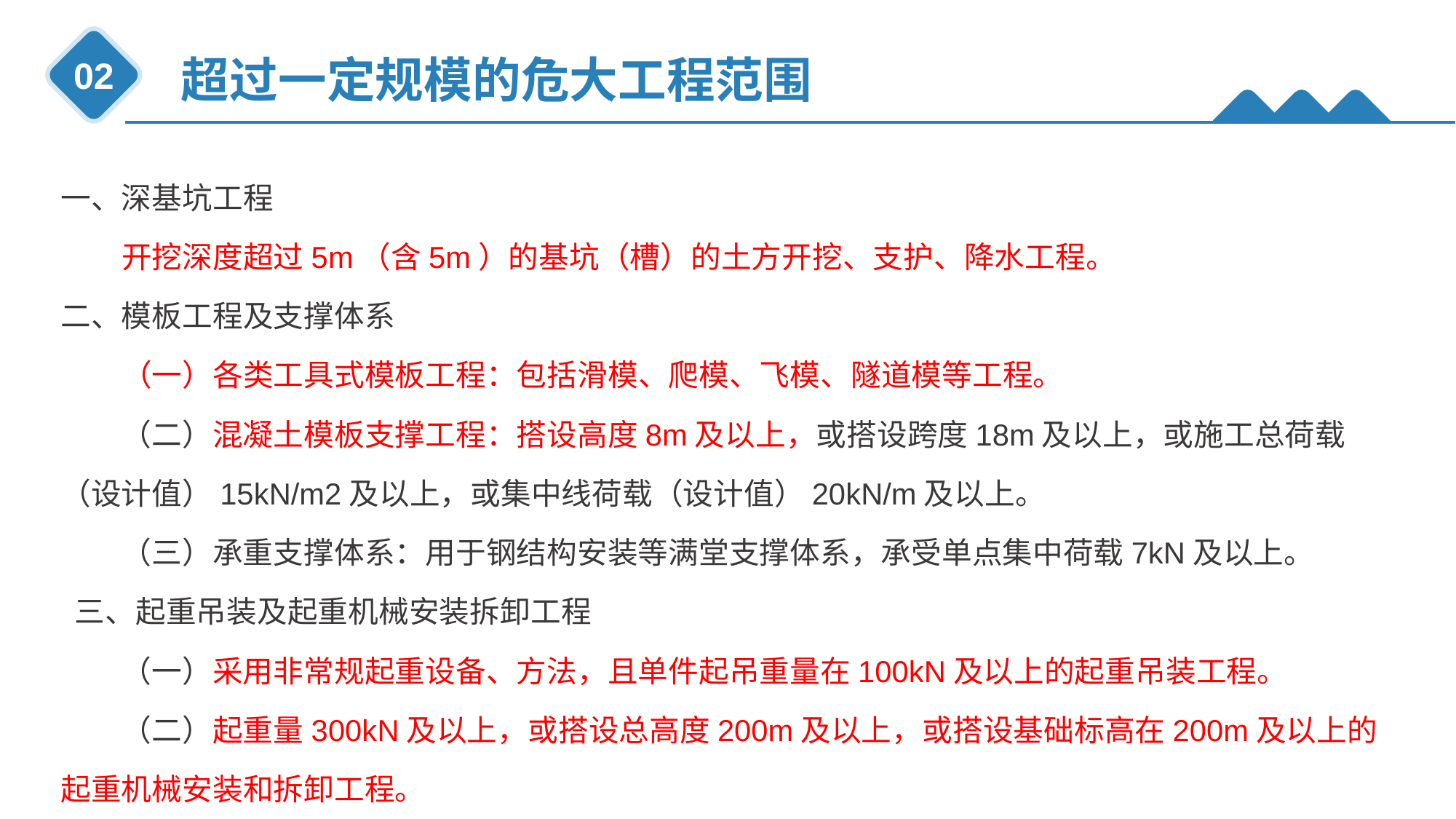

超过一定规模的危大工程范围
02

一、深基坑工程
　　开挖深度超过5m（含5m）的基坑（槽）的土方开挖、支护、降水工程。
二、模板工程及支撑体系
　　（一）各类工具式模板工程：包括滑模、爬模、飞模、隧道模等工程。
　　（二）混凝土模板支撑工程：搭设高度8m及以上，或搭设跨度18m及以上，或施工总荷载（设计值）15kN/m2及以上，或集中线荷载（设计值）20kN/m及以上。
　　（三）承重支撑体系：用于钢结构安装等满堂支撑体系，承受单点集中荷载7kN及以上。
 三、起重吊装及起重机械安装拆卸工程
　　（一）采用非常规起重设备、方法，且单件起吊重量在100kN及以上的起重吊装工程。
　　（二）起重量300kN及以上，或搭设总高度200m及以上，或搭设基础标高在200m及以上的起重机械安装和拆卸工程。